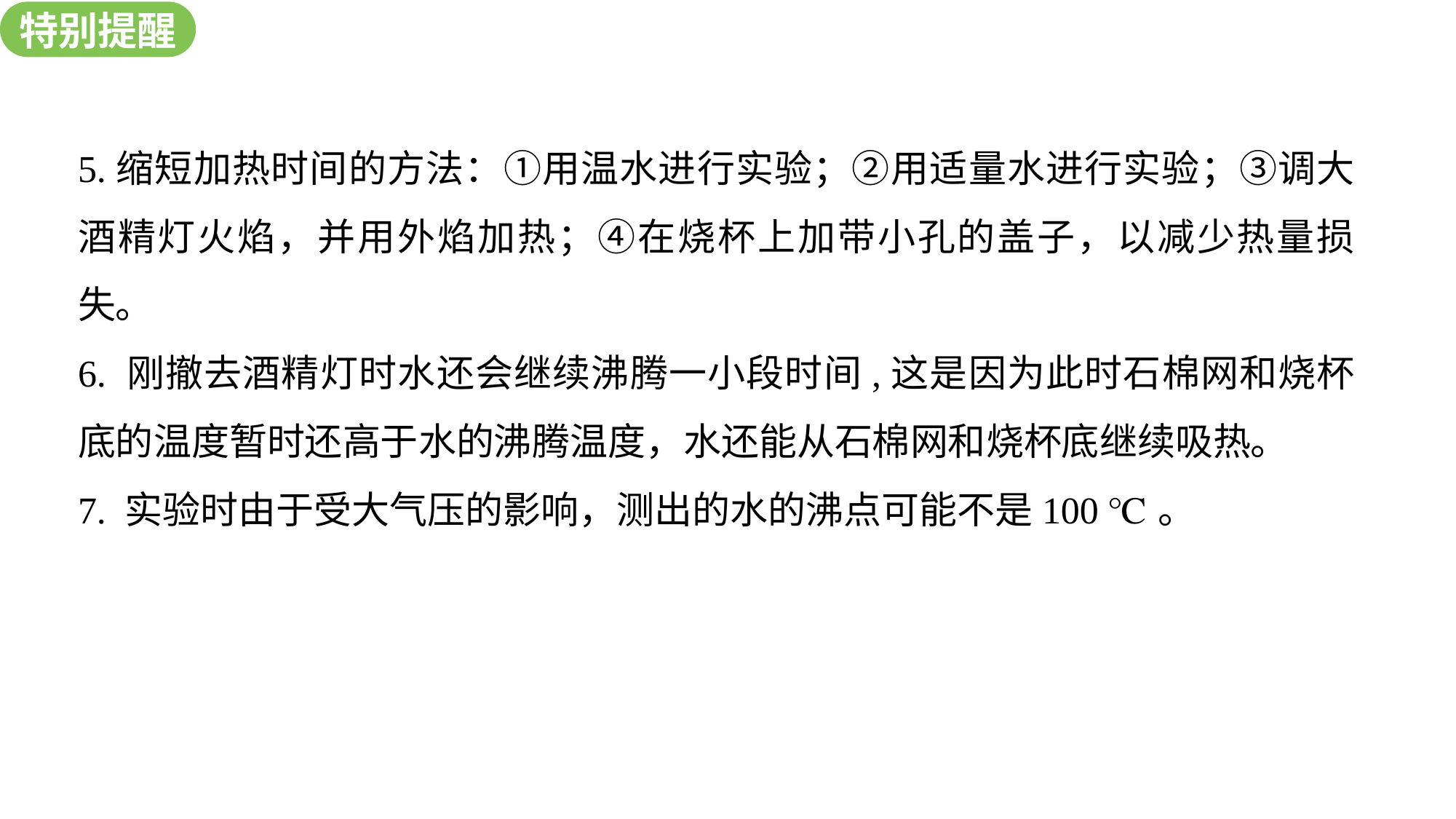

特别提醒
新知探究
5.缩短加热时间的方法：①用温水进行实验；②用适量水进行实验；③调大酒精灯火焰，并用外焰加热；④在烧杯上加带小孔的盖子，以减少热量损失。
6. 刚撤去酒精灯时水还会继续沸腾一小段时间,这是因为此时石棉网和烧杯底的温度暂时还高于水的沸腾温度，水还能从石棉网和烧杯底继续吸热。
7. 实验时由于受大气压的影响，测出的水的沸点可能不是100 ℃。